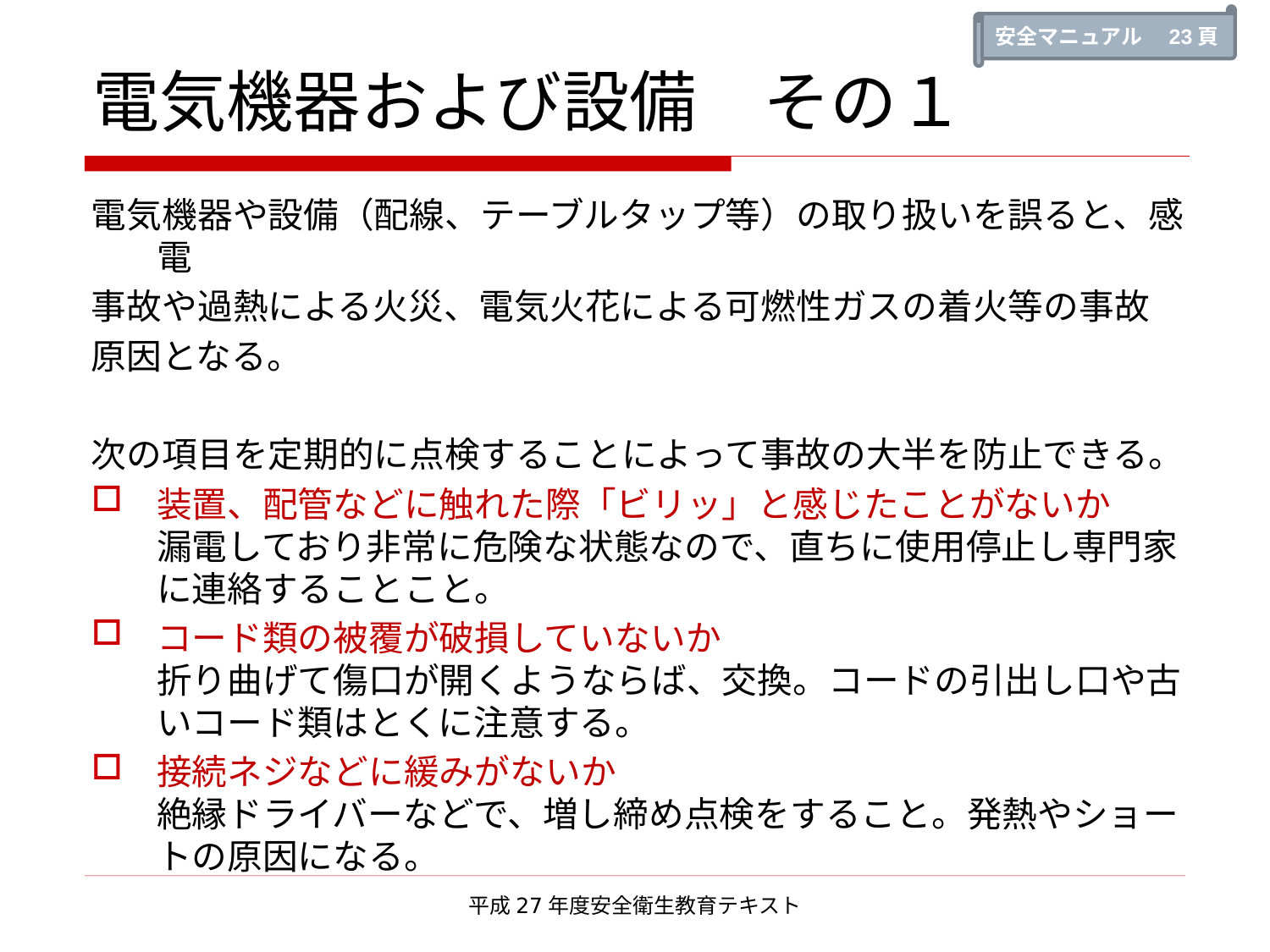

安全マニュアル　23頁
# 電気機器および設備　その１
電気機器や設備（配線、テーブルタップ等）の取り扱いを誤ると、感電
事故や過熱による火災、電気火花による可燃性ガスの着火等の事故
原因となる。

次の項目を定期的に点検することによって事故の大半を防止できる。
装置、配管などに触れた際「ビリッ」と感じたことがないか
漏電しており非常に危険な状態なので、直ちに使用停止し専門家に連絡することこと。
コード類の被覆が破損していないか
折り曲げて傷口が開くようならば、交換。コードの引出し口や古いコード類はとくに注意する。
接続ネジなどに緩みがないか
絶縁ドライバーなどで、増し締め点検をすること。発熱やショートの原因になる。
平成27年度安全衛生教育テキスト